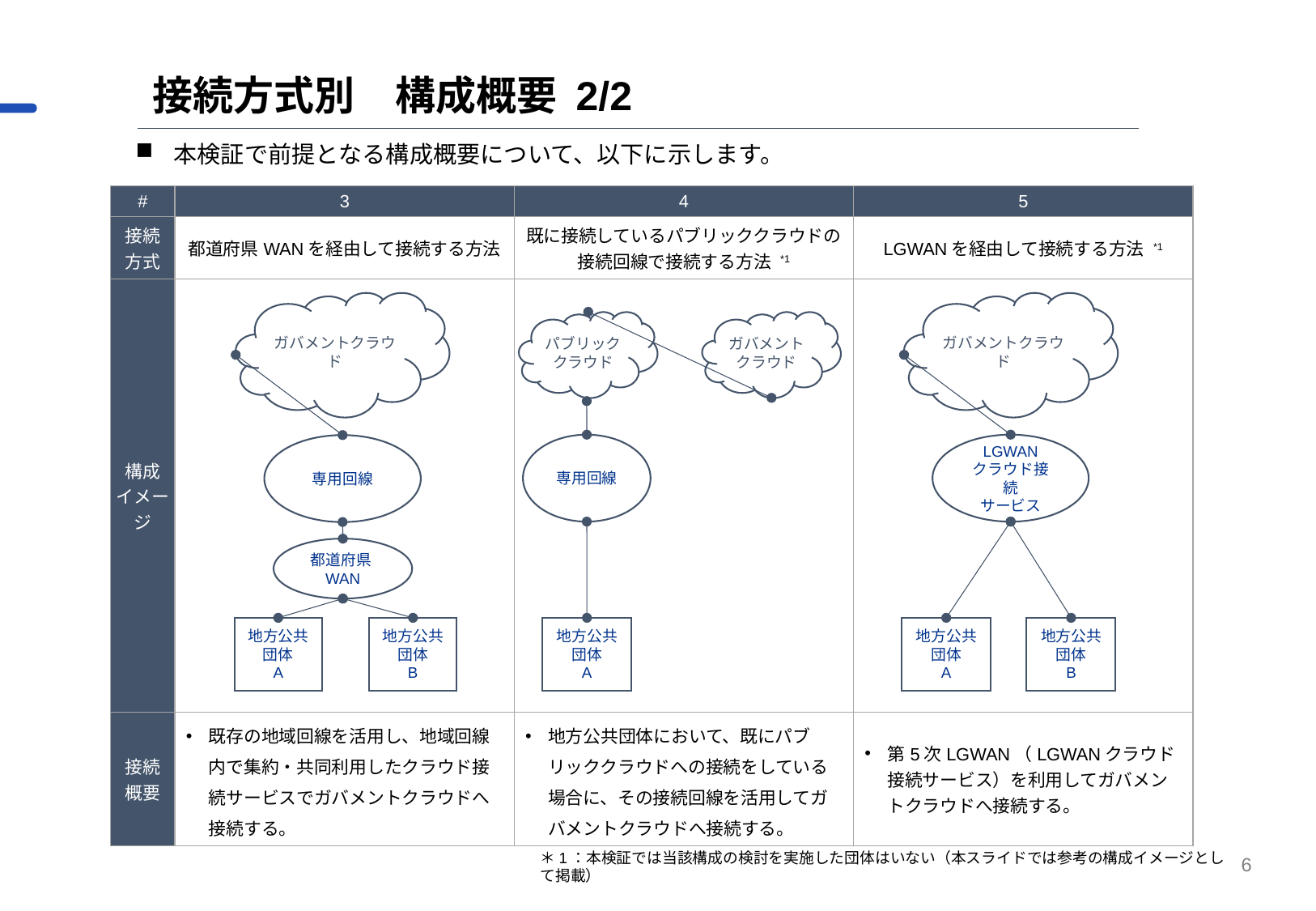

接続方式別　構成概要 2/2
本検証で前提となる構成概要について、以下に示します。
| # | 3 | 4 | 5 |
| --- | --- | --- | --- |
| 接続 方式 | 都道府県WANを経由して接続する方法 | 既に接続しているパブリッククラウドの接続回線で接続する方法 \*1 | LGWANを経由して接続する方法 \*1 |
| 構成 イメージ |  |  |  |
| 接続 概要 | 既存の地域回線を活用し、地域回線内で集約・共同利用したクラウド接続サービスでガバメントクラウドへ接続する。 | 地方公共団体において、既にパブリッククラウドへの接続をしている場合に、その接続回線を活用してガバメントクラウドへ接続する。 | 第5次LGWAN（LGWANクラウド接続サービス）を利用してガバメントクラウドへ接続する。 |
ガバメントクラウド
ガバメントクラウド
パブリック
クラウド
ガバメント
クラウド
専用回線
LGWAN
クラウド接続
サービス
専用回線
都道府県WAN
地方公共団体
B
地方公共団体
A
地方公共団体
A
地方公共団体
B
地方公共団体
A
6
＊1：本検証では当該構成の検討を実施した団体はいない（本スライドでは参考の構成イメージとして掲載）